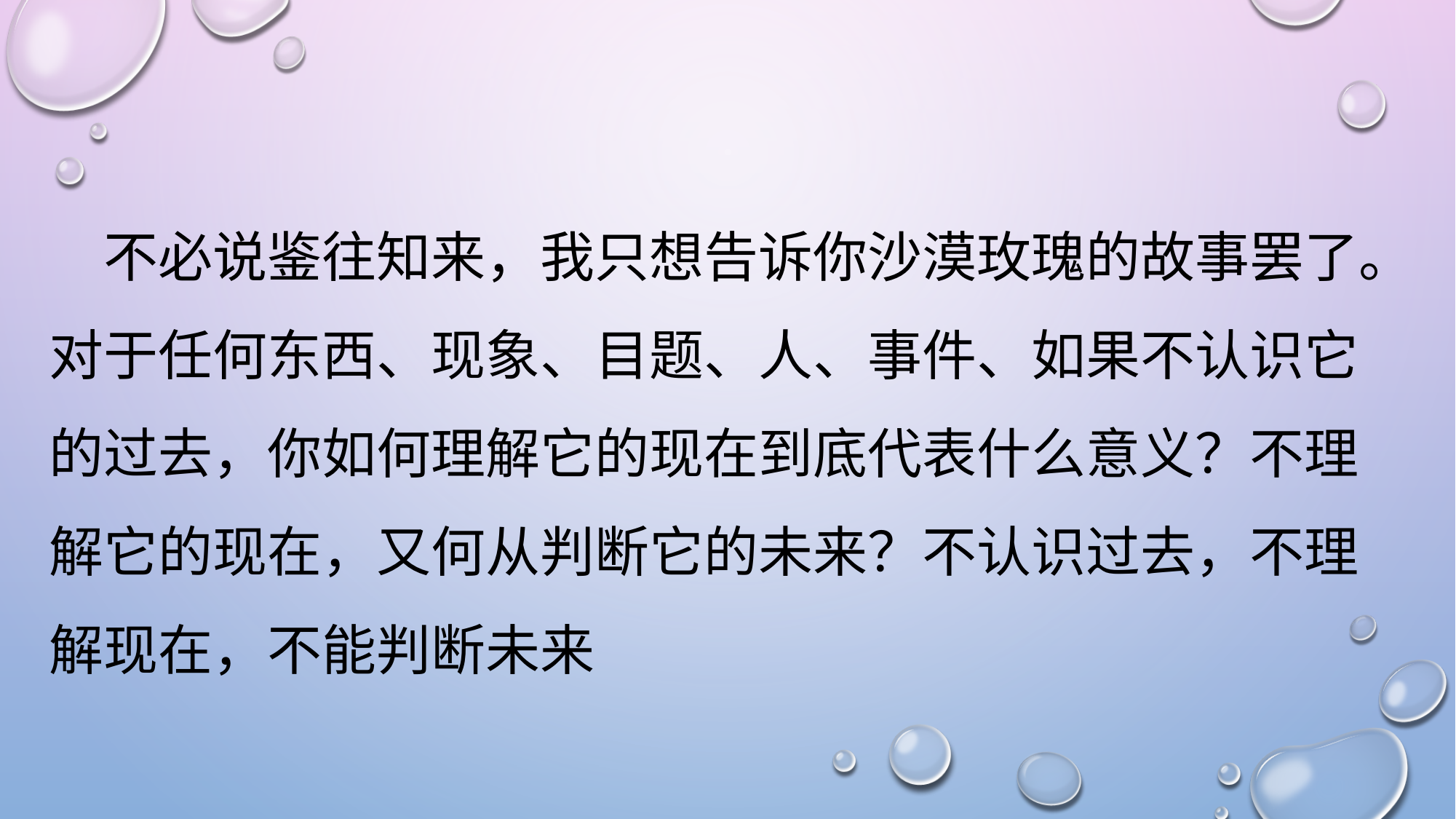

不必说鉴往知来，我只想告诉你沙漠玫瑰的故事罢了。对于任何东西、现象、目题、人、事件、如果不认识它的过去，你如何理解它的现在到底代表什么意义？不理解它的现在，又何从判断它的未来？不认识过去，不理解现在，不能判断未来